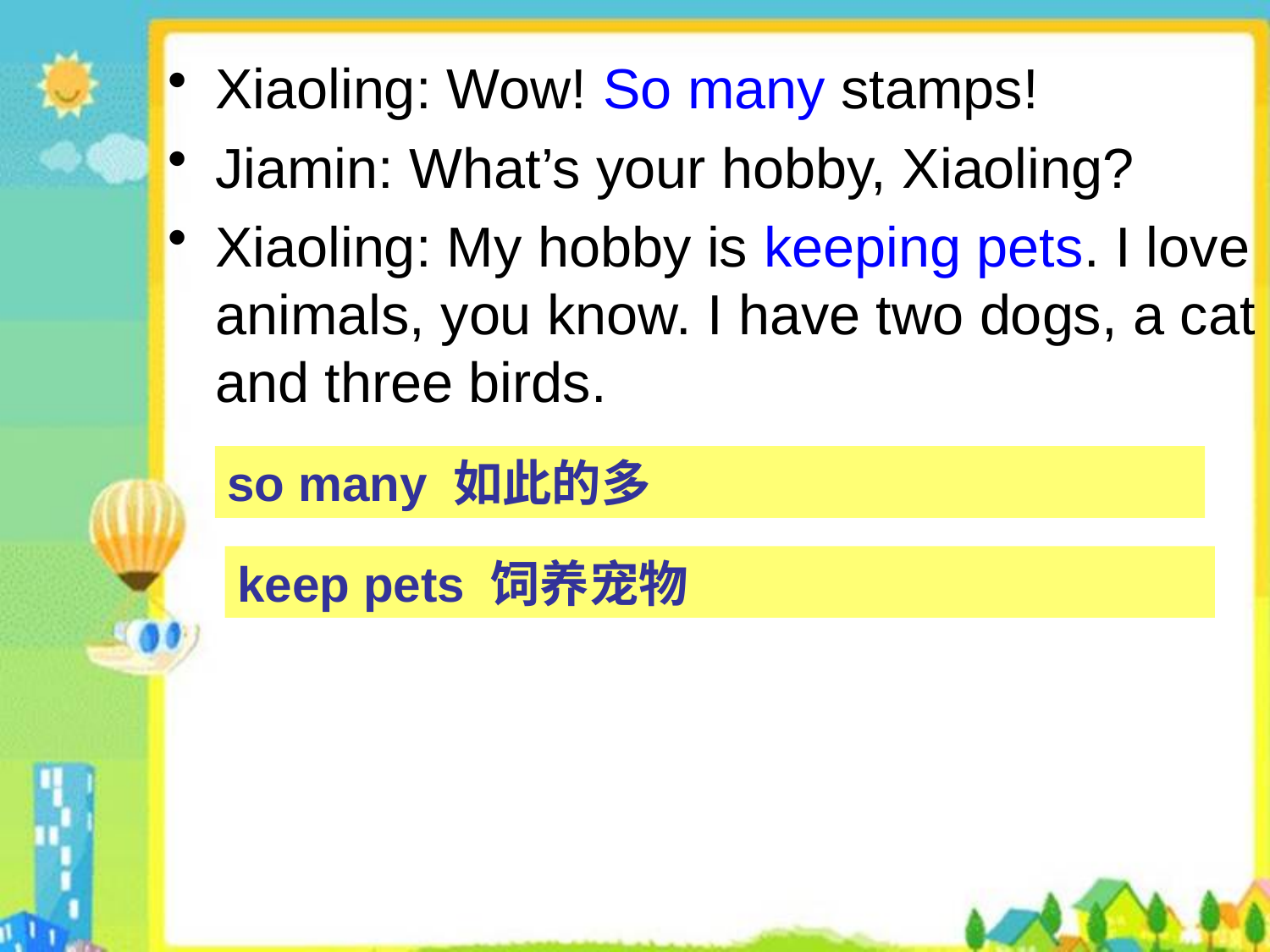

Xiaoling: Wow! So many stamps!
Jiamin: What’s your hobby, Xiaoling?
Xiaoling: My hobby is keeping pets. I love animals, you know. I have two dogs, a cat and three birds.
so many 如此的多
keep pets 饲养宠物